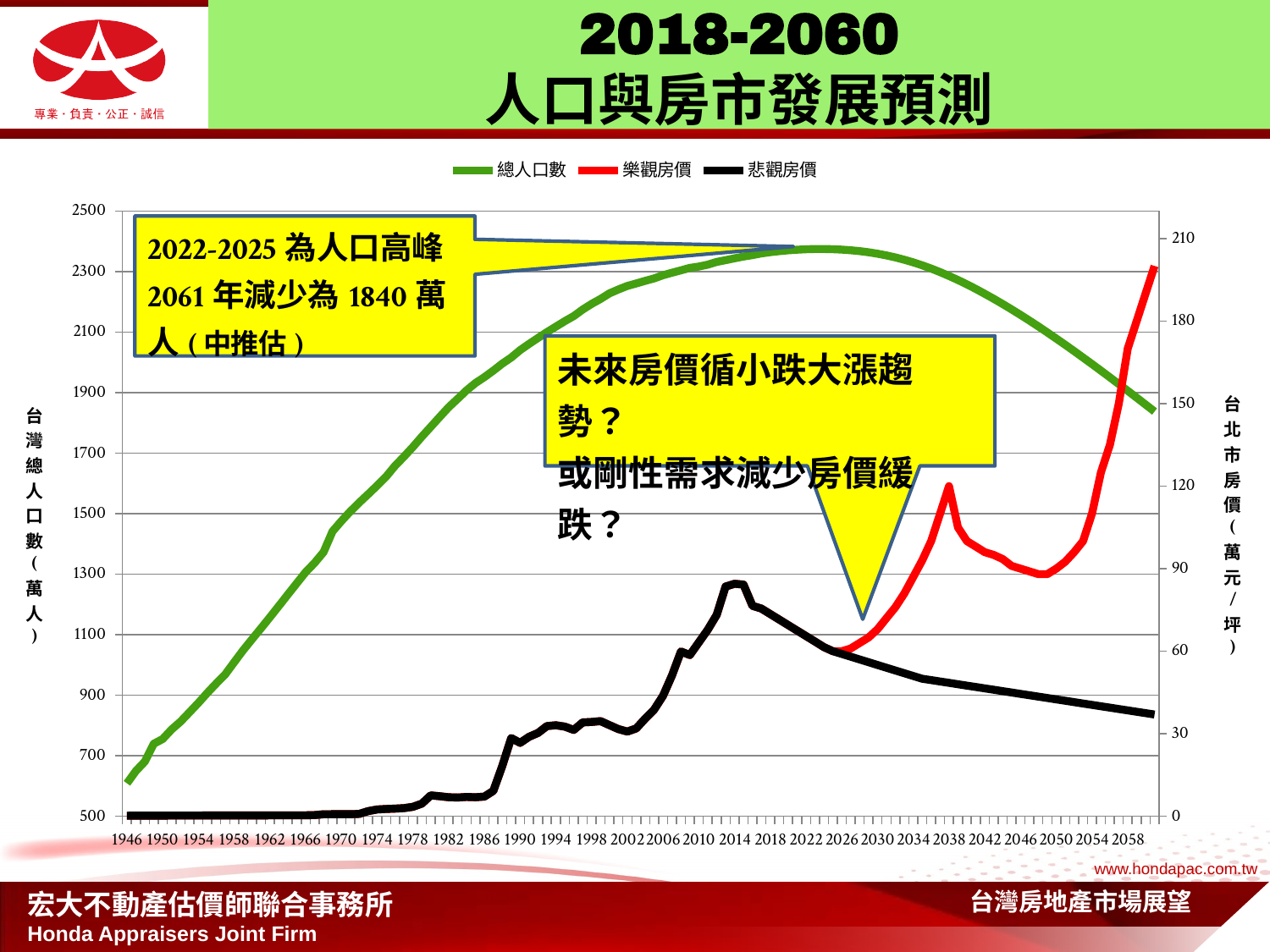

# 2018-2060 人口與房市發展預測

### Chart

| Category | 總人口數 | 樂觀房價 | 悲觀房價 |
|---|---|---|---|
| 1946 | 609.086 | 0.23 | 0.23 |
| 1947 | 649.7734000000077 | 0.2400000000000002 | 0.2400000000000002 |
| 1948 | 680.7601 | 0.25 | 0.25 |
| 1949 | 739.6931000000005 | 0.26 | 0.26 |
| 1950 | 755.4399 | 0.27 | 0.27 |
| 1951 | 786.9247 | 0.2800000000000001 | 0.2800000000000001 |
| 1952 | 812.837399999998 | 0.2900000000000003 | 0.2900000000000003 |
| 1953 | 843.801599999998 | 0.3000000000000003 | 0.3000000000000003 |
| 1954 | 874.9150999999995 | 0.3050000000000004 | 0.3050000000000004 |
| 1955 | 907.7643 | 0.3100000000000024 | 0.3100000000000024 |
| 1956 | 939.0381 | 0.3150000000000028 | 0.3150000000000028 |
| 1957 | 969.025 | 0.3200000000000031 | 0.3200000000000031 |
| 1958 | 1009.1928 | 0.3250000000000031 | 0.3250000000000031 |
| 1959 | 1048.4725 | 0.3300000000000034 | 0.3300000000000034 |
| 1960 | 1085.0685 | 0.3350000000000036 | 0.3350000000000036 |
| 1961 | 1121.0084 | 0.34 | 0.34 |
| 1962 | 1157.4941999999999 | 0.3450000000000001 | 0.3450000000000001 |
| 1963 | 1194.926000000001 | 0.3500000000000003 | 0.3500000000000003 |
| 1964 | 1232.5025 | 0.3550000000000003 | 0.3550000000000003 |
| 1965 | 1269.87 | 0.3600000000000003 | 0.3600000000000003 |
| 1966 | 1306.5473 | 0.3700000000000004 | 0.3700000000000004 |
| 1967 | 1337.1082999999999 | 0.465 | 0.465 |
| 1968 | 1372.5991 | 0.7560000000000062 | 0.7560000000000062 |
| 1969 | 1441.1976 | 0.7650000000000062 | 0.7650000000000062 |
| 1970 | 1475.3910999999998 | 0.7650000000000062 | 0.7650000000000062 |
| 1971 | 1507.3216 | 0.78 | 0.78 |
| 1972 | 1536.7774 | 0.89 | 0.89 |
| 1973 | 1564.2467000000001 | 1.9000000000000001 | 1.9000000000000001 |
| 1974 | 1592.716700000001 | 2.4899999999999998 | 2.4899999999999998 |
| 1975 | 1622.3089 | 2.675 | 2.675 |
| 1976 | 1657.9737 | 2.8099999999999987 | 2.8099999999999987 |
| 1977 | 1688.2053 | 2.9899999999999998 | 2.9899999999999998 |
| 1978 | 1720.2491 | 3.4499999999999997 | 3.4499999999999997 |
| 1979 | 1754.3067 | 4.6199999999999966 | 4.6199999999999966 |
| 1980 | 1786.6008 | 7.6099999999999985 | 7.6099999999999985 |
| 1981 | 1819.3955 | 7.31 | 7.31 |
| 1982 | 1851.5754 | 6.95 | 6.95 |
| 1983 | 1879.0538 | 6.84 | 6.84 |
| 1984 | 1906.9194 | 7.05 | 7.05 |
| 1985 | 1931.382499999987 | 6.95 | 6.95 |
| 1986 | 1950.9082 | 7.18 | 7.18 |
| 1987 | 1972.501 | 9.27 | 9.27 |
| 1988 | 1995.4397000000001 | 18.279999999999987 | 18.279999999999987 |
| 1989 | 2015.6587 | 28.45 | 28.45 |
| 1990 | 2040.1305 | 26.7 | 26.7 |
| 1991 | 2060.5831 | 28.9 | 28.9 |
| 1992 | 2080.2621999999997 | 30.3 | 30.3 |
| 1993 | 2099.5416 | 32.800000000000004 | 32.800000000000004 |
| 1994 | 2117.7873999999997 | 33.1 | 33.1 |
| 1995 | 2135.7431 | 32.6 | 32.6 |
| 1996 | 2152.5433 | 31.4 | 31.4 |
| 1997 | 2174.2815 | 34.12000000000001 | 34.12000000000001 |
| 1998 | 2192.8591000000274 | 34.300000000000004 | 34.300000000000004 |
| 1999 | 2209.2386999999726 | 34.6 | 34.6 |
| 2000 | 2227.6672 | 33.12000000000001 | 33.12000000000001 |
| 2001 | 2240.5568 | 31.7 | 31.7 |
| 2002 | 2252.0776 | 30.8 | 30.8 |
| 2003 | 2260.455 | 31.95 | 31.95 |
| 2004 | 2268.9122 | 35.5 | 35.5 |
| 2005 | 2277.0383 | 38.800000000000004 | 38.800000000000004 |
| 2006 | 2287.6527 | 43.8 | 43.8 |
| 2007 | 2295.8360000000002 | 51.2 | 51.2 |
| 2008 | 2303.7031 | 59.9 | 59.9 |
| 2009 | 2311.977200000001 | 58.6 | 58.6 |
| 2010 | 2316.2123 | 63.2 | 63.2 |
| 2011 | 2322.491200000002 | 67.8 | 67.8 |
| 2012 | 2331.5822 | 73.2 | 73.2 |
| 2013 | 2337.3517000000274 | 83.5 | 83.5 |
| 2014 | 2343.3753000000274 | 84.5 | 84.5 |
| 2015 | 2349.2074 | 84.2 | 84.2 |
| 2016 | 2353.9816 | 76.5 | 76.5 |
| 2017 | 2359.545 | 75.5 | 75.5 |
| 2018 | 2363.6841999999997 | 73.5 | 73.5 |
| 2019 | 2367.049 | 71.5 | 71.5 |
| 2020 | 2369.7641999999987 | 69.5 | 69.5 |
| 2021 | 2371.8526 | 67.5 | 67.5 |
| 2022 | 2373.3168 | 65.5 | 65.5 |
| 2023 | 2374.0796 | 63.5 | 63.5 |
| 2024 | 2374.0983 | 61.5 | 61.5 |
| 2025 | 2373.4246 | 60.0 | 60.0 |
| 2026 | 2372.077 | 60.0 | 59.0 |
| 2027 | 2370.031200000002 | 61.0 | 58.0 |
| 2028 | 2367.1572 | 63.0 | 57.0 |
| 2029 | 2363.3725 | 65.0 | 56.0 |
| 2030 | 2358.6654 | 68.0 | 55.0 |
| 2031 | 2352.9898 | 72.0 | 54.0 |
| 2032 | 2346.333200000025 | 76.0 | 53.0 |
| 2033 | 2338.6951 | 81.0 | 52.0 |
| 2034 | 2330.0594 | 87.0 | 51.0 |
| 2035 | 2320.343 | 93.0 | 50.0 |
| 2036 | 2309.5585 | 100.0 | 49.5 |
| 2037 | 2297.8189 | 110.0 | 49.0 |
| 2038 | 2285.1987999999997 | 120.0 | 48.5 |
| 2039 | 2271.725899999975 | 105.0 | 48.0 |
| 2040 | 2257.3828 | 100.0 | 47.5 |
| 2041 | 2242.2059999999997 | 98.0 | 47.0 |
| 2042 | 2226.301500000025 | 96.0 | 46.5 |
| 2043 | 2209.7291 | 95.0 | 46.0 |
| 2044 | 2192.5329 | 93.5 | 45.5 |
| 2045 | 2174.7965999999997 | 91.0 | 45.0 |
| 2046 | 2156.5356 | 90.0 | 44.5 |
| 2047 | 2137.7056 | 89.0 | 44.0 |
| 2048 | 2118.3563 | 88.0 | 43.5 |
| 2049 | 2098.5544 | 88.0 | 43.0 |
| 2050 | 2078.362 | 90.0 | 42.5 |
| 2051 | 2057.7993 | 92.5 | 42.0 |
| 2052 | 2036.8715 | 96.0 | 41.5 |
| 2053 | 2015.6208 | 100.0 | 41.0 |
| 2054 | 1994.0901999999999 | 110.0 | 40.5 |
| 2055 | 1972.3025 | 125.0 | 40.0 |
| 2056 | 1950.2742999999998 | 135.0 | 39.5 |
| 2057 | 1928.0425 | 150.0 | 39.0 |
| 2058 | 1905.6092999999998 | 170.0 | 38.5 |
| 2059 | 1882.9985 | 180.0 | 38.0 |
| 2060 | 1860.2312 | 190.0 | 37.5 |
| 2061 | 1837.3303999999998 | 200.0 | 37.0 |
台灣房地產市場展望